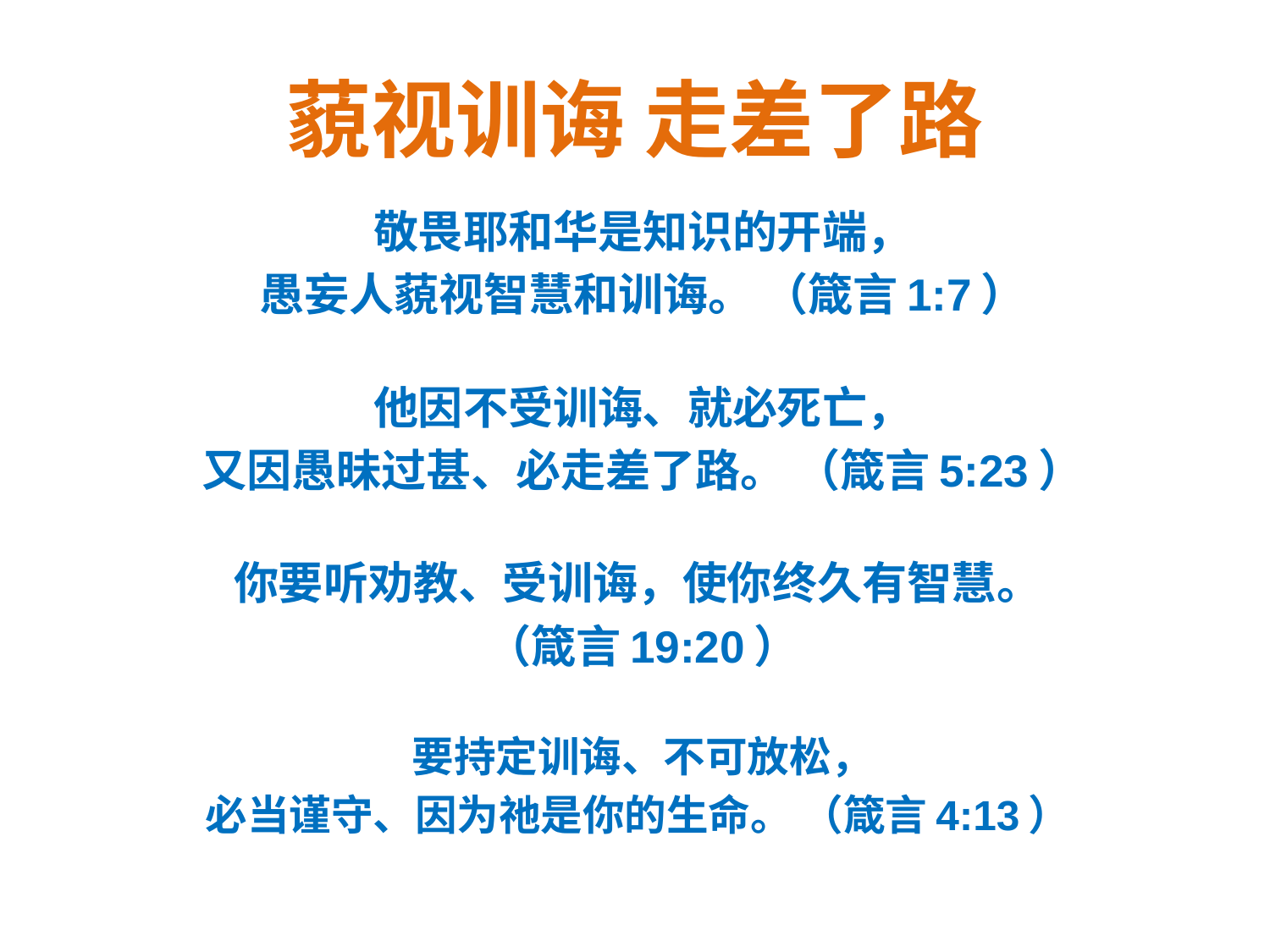

# 藐视训诲 走差了路
敬畏耶和华是知识的开端，
愚妄人藐视智慧和训诲。 （箴言1:7）

他因不受训诲、就必死亡，
又因愚昧过甚、必走差了路。 （箴言5:23）

你要听劝教、受训诲，使你终久有智慧。
（箴言19:20）

要持定训诲、不可放松，
必当谨守、因为祂是你的生命。 （箴言4:13）